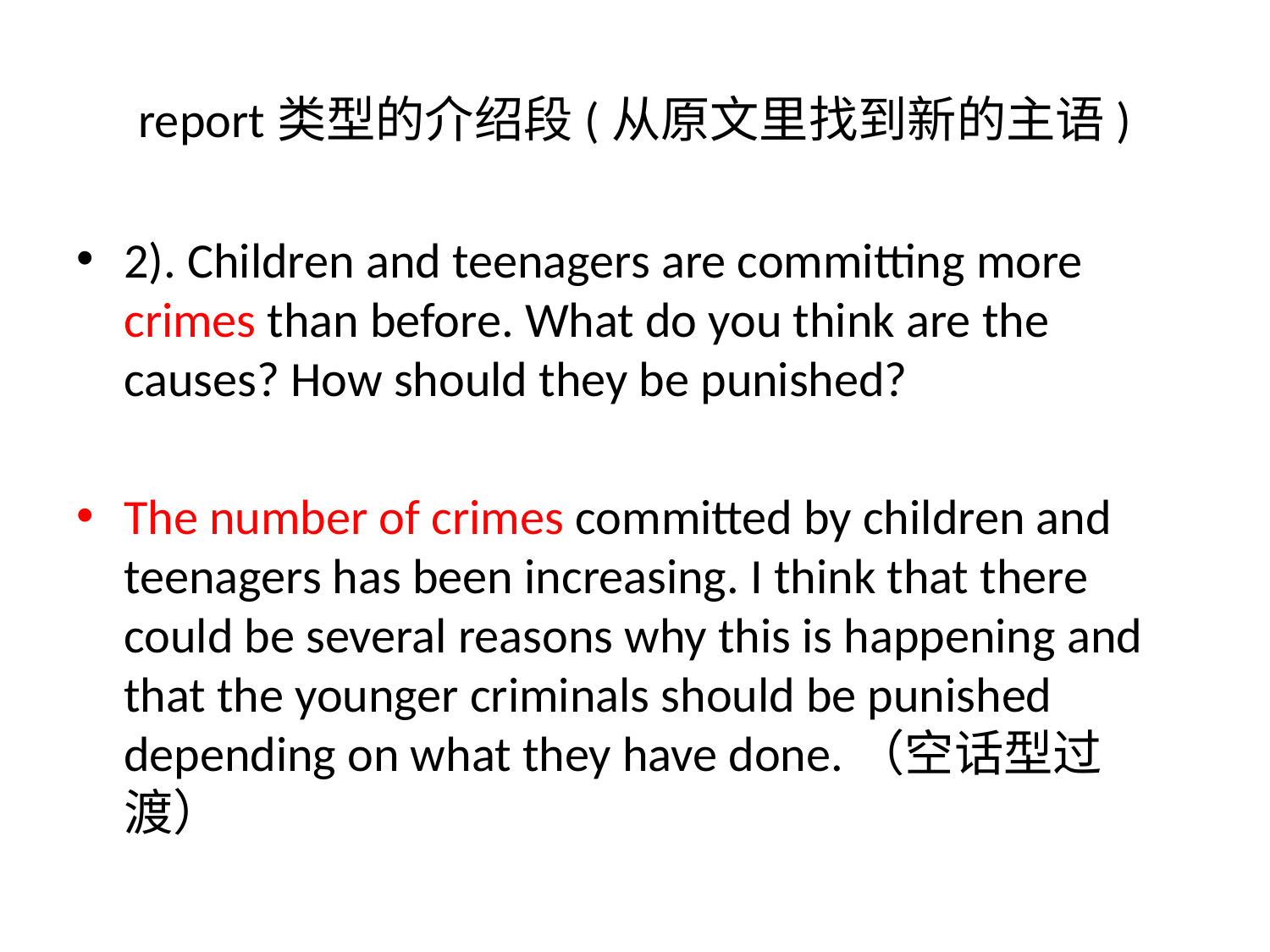

# report类型的介绍段(从原文里找到新的主语)
2). Children and teenagers are committing more crimes than before. What do you think are the causes? How should they be punished?

The number of crimes committed by children and teenagers has been increasing. I think that there could be several reasons why this is happening and that the younger criminals should be punished depending on what they have done.（空话型过渡）